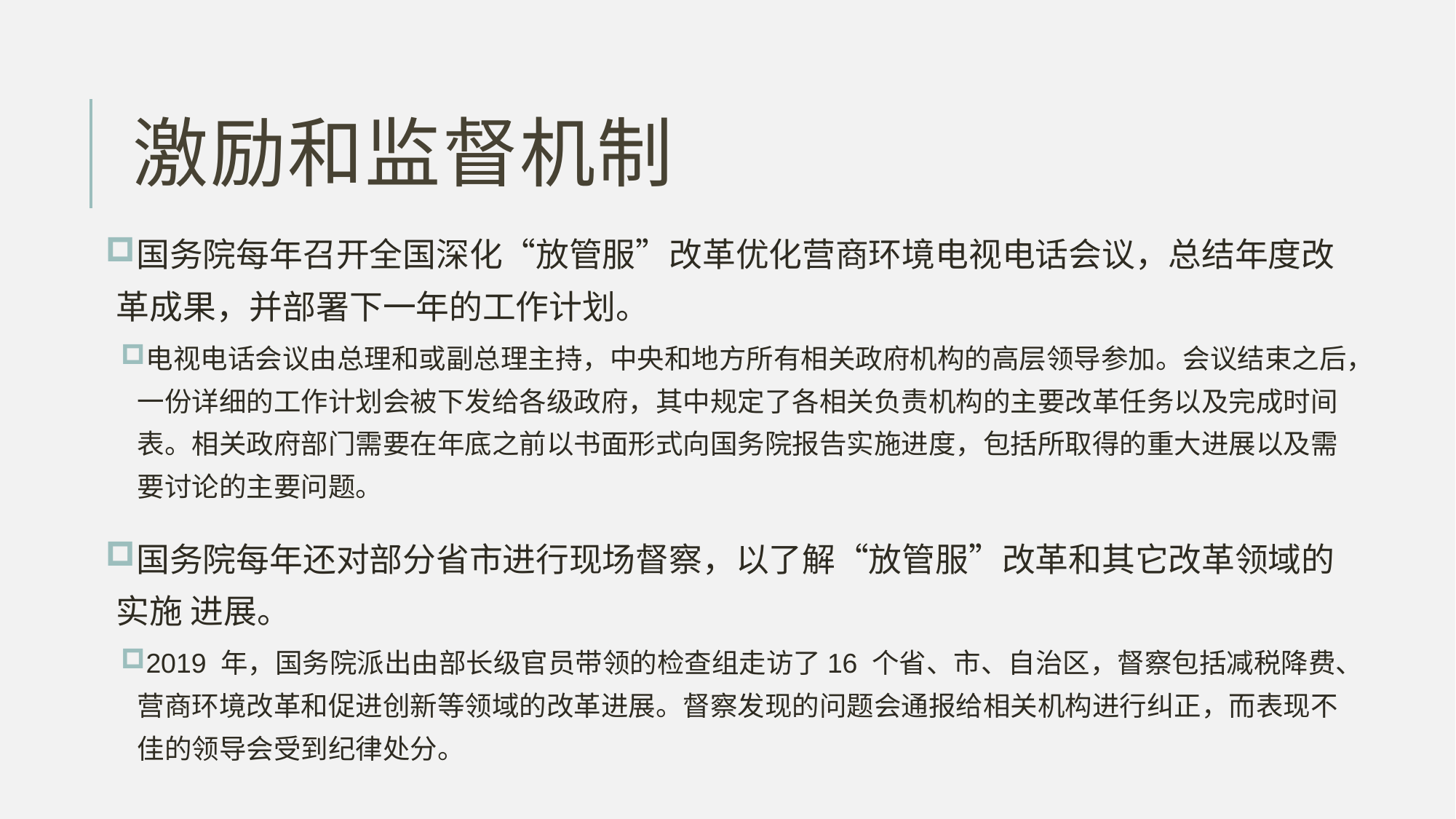

# 激励和监督机制
国务院每年召开全国深化“放管服”改革优化营商环境电视电话会议，总结年度改革成果，并部署下一年的工作计划。
电视电话会议由总理和或副总理主持，中央和地方所有相关政府机构的高层领导参加。会议结束之后，一份详细的工作计划会被下发给各级政府，其中规定了各相关负责机构的主要改革任务以及完成时间表。相关政府部门需要在年底之前以书面形式向国务院报告实施进度，包括所取得的重大进展以及需要讨论的主要问题。
国务院每年还对部分省市进行现场督察，以了解“放管服”改革和其它改革领域的实施 进展。
2019 年，国务院派出由部长级官员带领的检查组走访了16 个省、市、自治区，督察包括减税降费、营商环境改革和促进创新等领域的改革进展。督察发现的问题会通报给相关机构进行纠正，而表现不佳的领导会受到纪律处分。